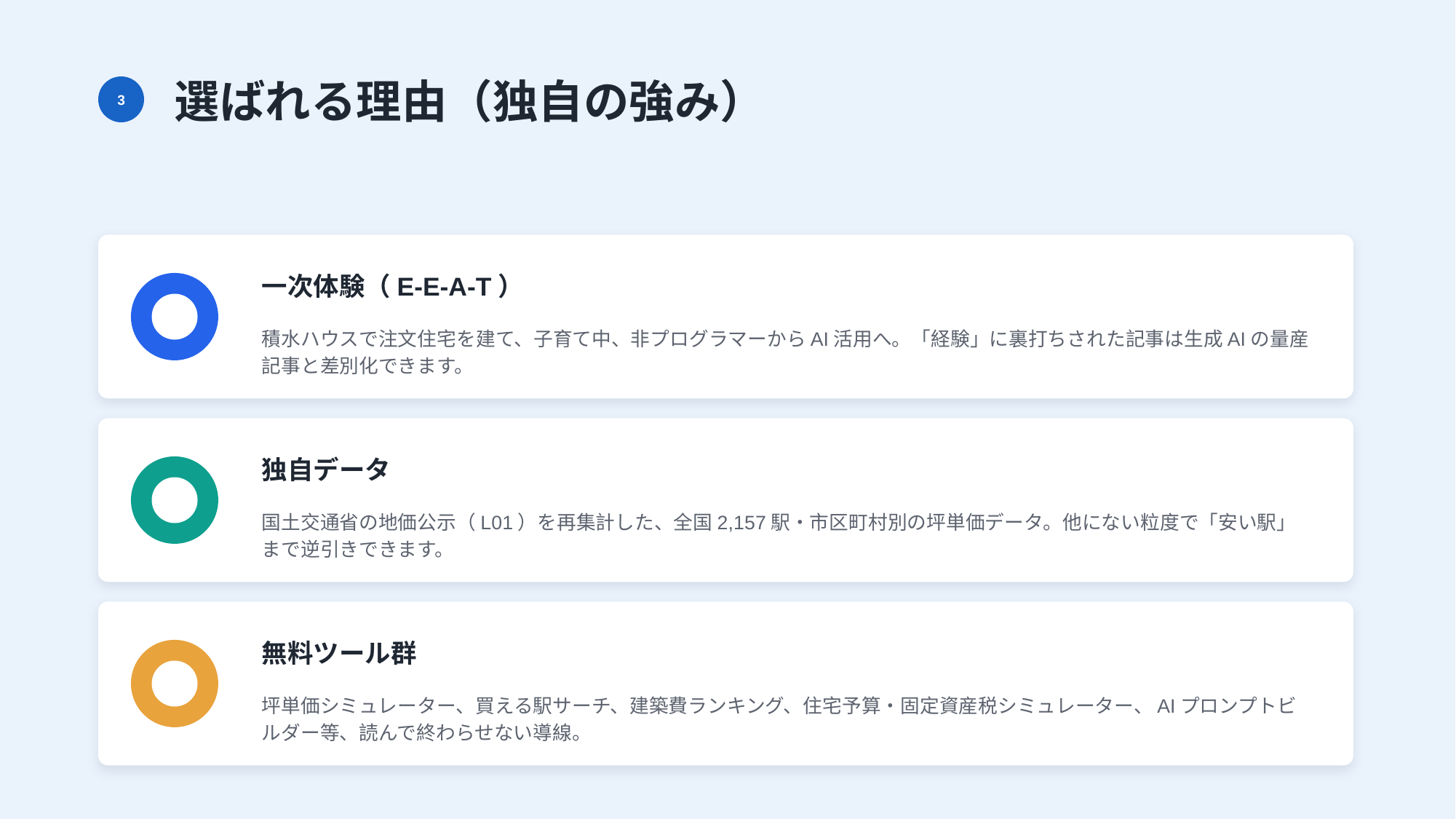

選ばれる理由（独自の強み）

3

一次体験（E-E-A-T）

積水ハウスで注文住宅を建て、子育て中、非プログラマーからAI活用へ。「経験」に裏打ちされた記事は生成AIの量産記事と差別化できます。

独自データ

国土交通省の地価公示（L01）を再集計した、全国2,157駅・市区町村別の坪単価データ。他にない粒度で「安い駅」まで逆引きできます。

無料ツール群

坪単価シミュレーター、買える駅サーチ、建築費ランキング、住宅予算・固定資産税シミュレーター、AIプロンプトビルダー等、読んで終わらせない導線。